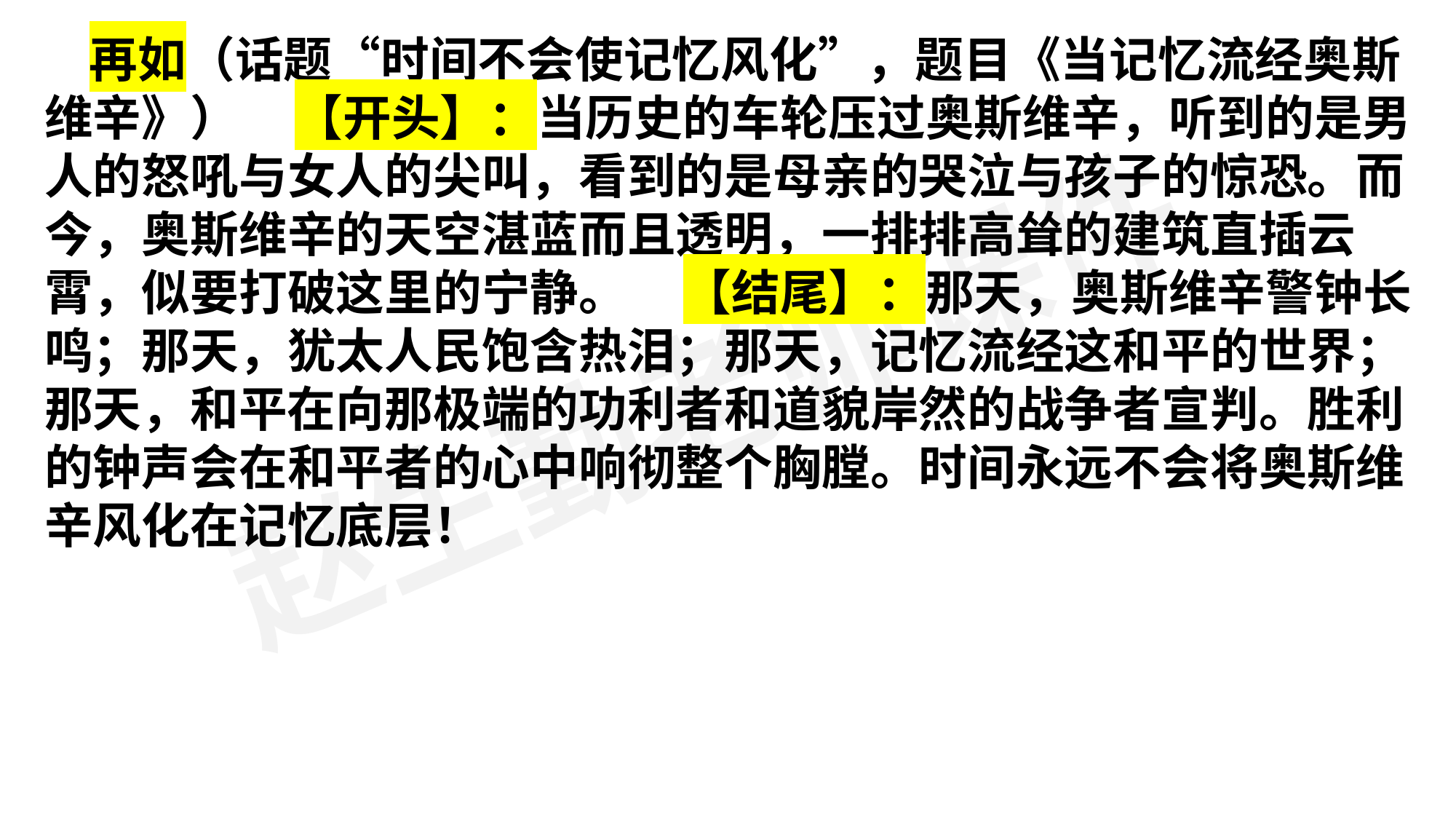

再如（话题“时间不会使记忆风化”，题目《当记忆流经奥斯维辛》）     【开头】：当历史的车轮压过奥斯维辛，听到的是男人的怒吼与女人的尖叫，看到的是母亲的哭泣与孩子的惊恐。而今，奥斯维辛的天空湛蓝而且透明，一排排高耸的建筑直插云霄，似要打破这里的宁静。     【结尾】：那天，奥斯维辛警钟长鸣；那天，犹太人民饱含热泪；那天，记忆流经这和平的世界；那天，和平在向那极端的功利者和道貌岸然的战争者宣判。胜利的钟声会在和平者的心中响彻整个胸膛。时间永远不会将奥斯维辛风化在记忆底层！